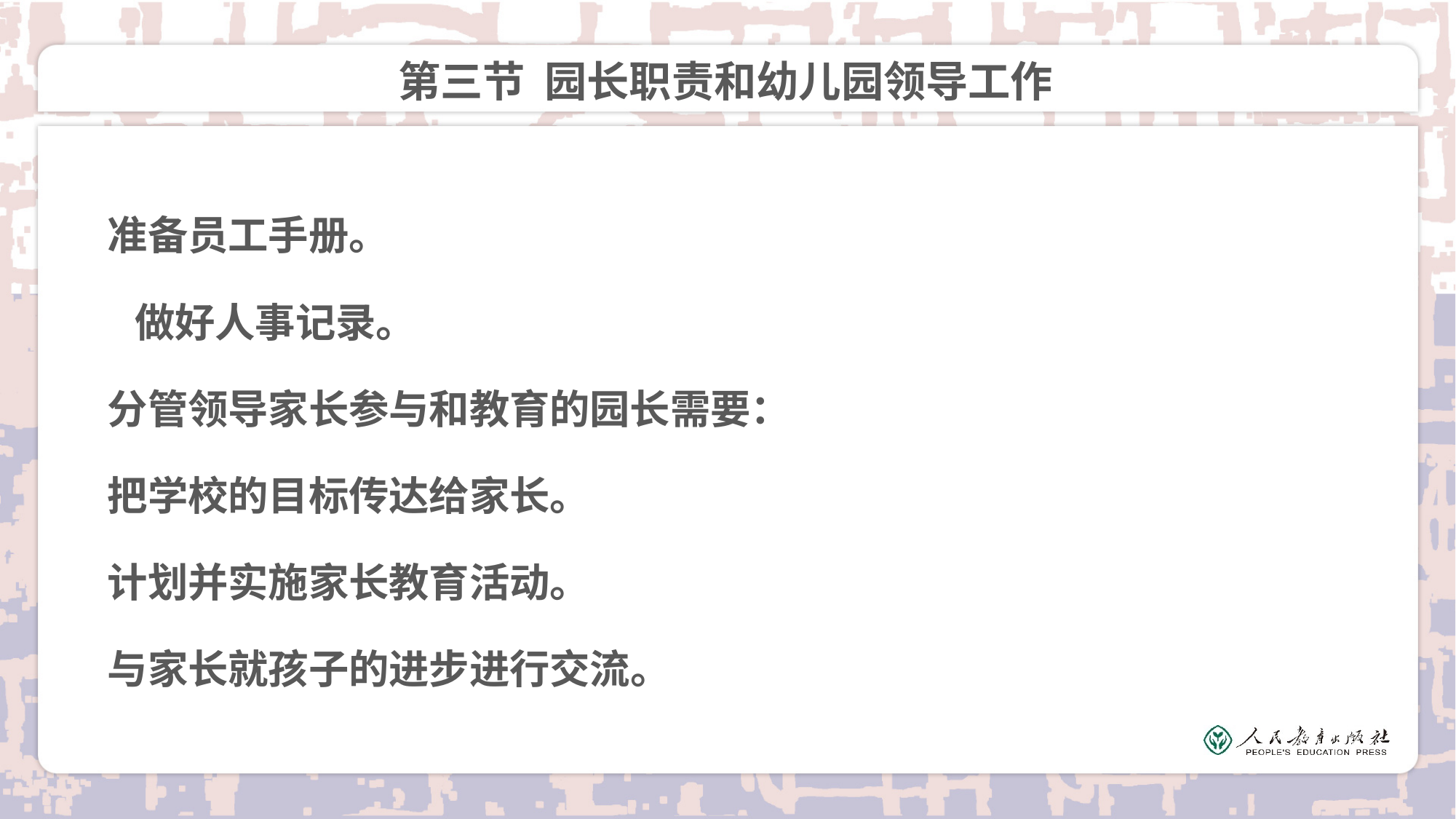

# 第三节  园长职责和幼儿园领导工作
准备员工手册。
  做好人事记录。
分管领导家长参与和教育的园长需要：
把学校的目标传达给家长。
计划并实施家长教育活动。
与家长就孩子的进步进行交流。